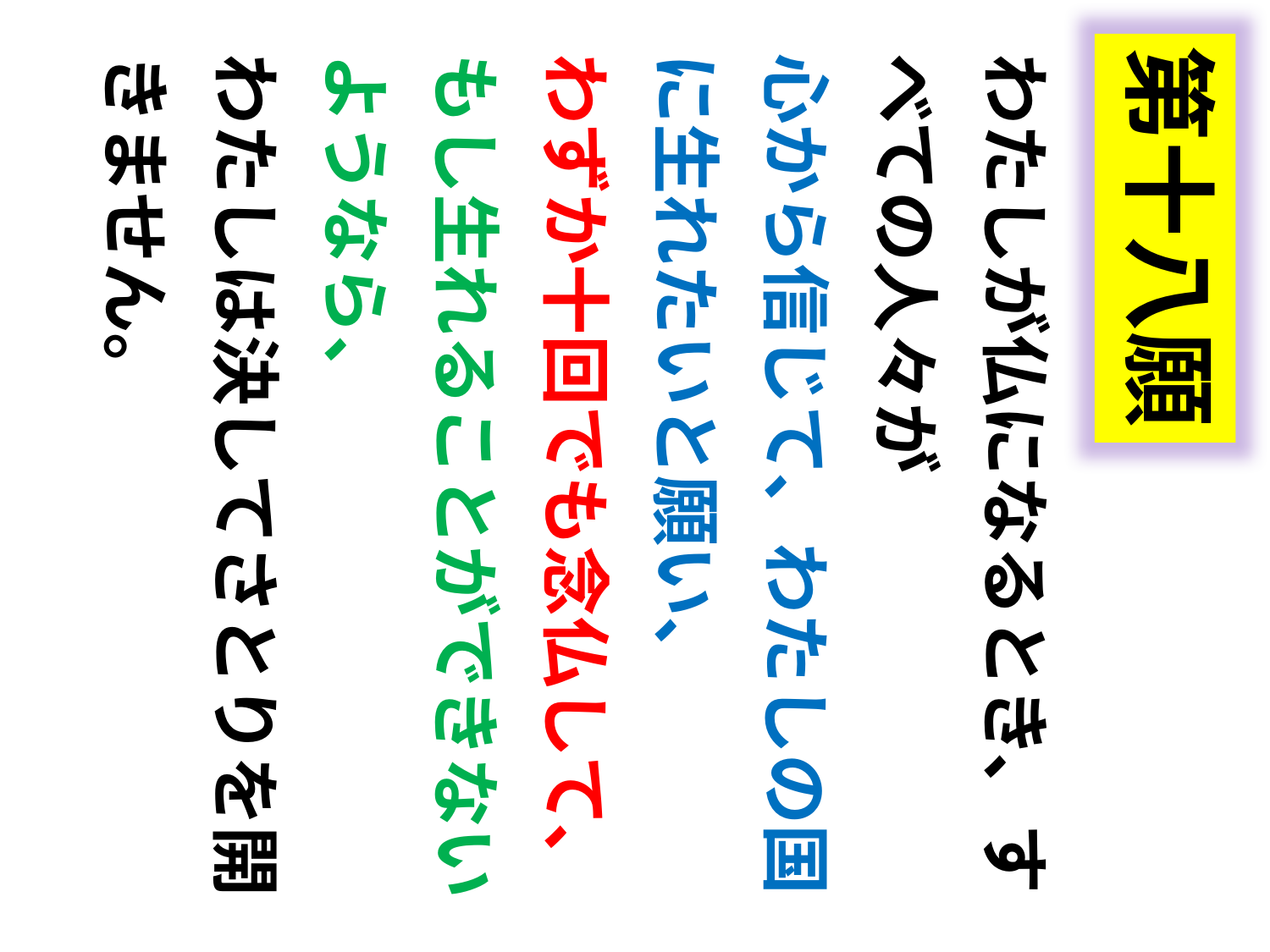

第十八願

わたしが仏になるとき、す
べての人々が
心から信じて、わたしの国に生れたいと願い、
わずか十回でも念仏して、
もし生れることができないようなら、
わたしは決してさとりを開きません。